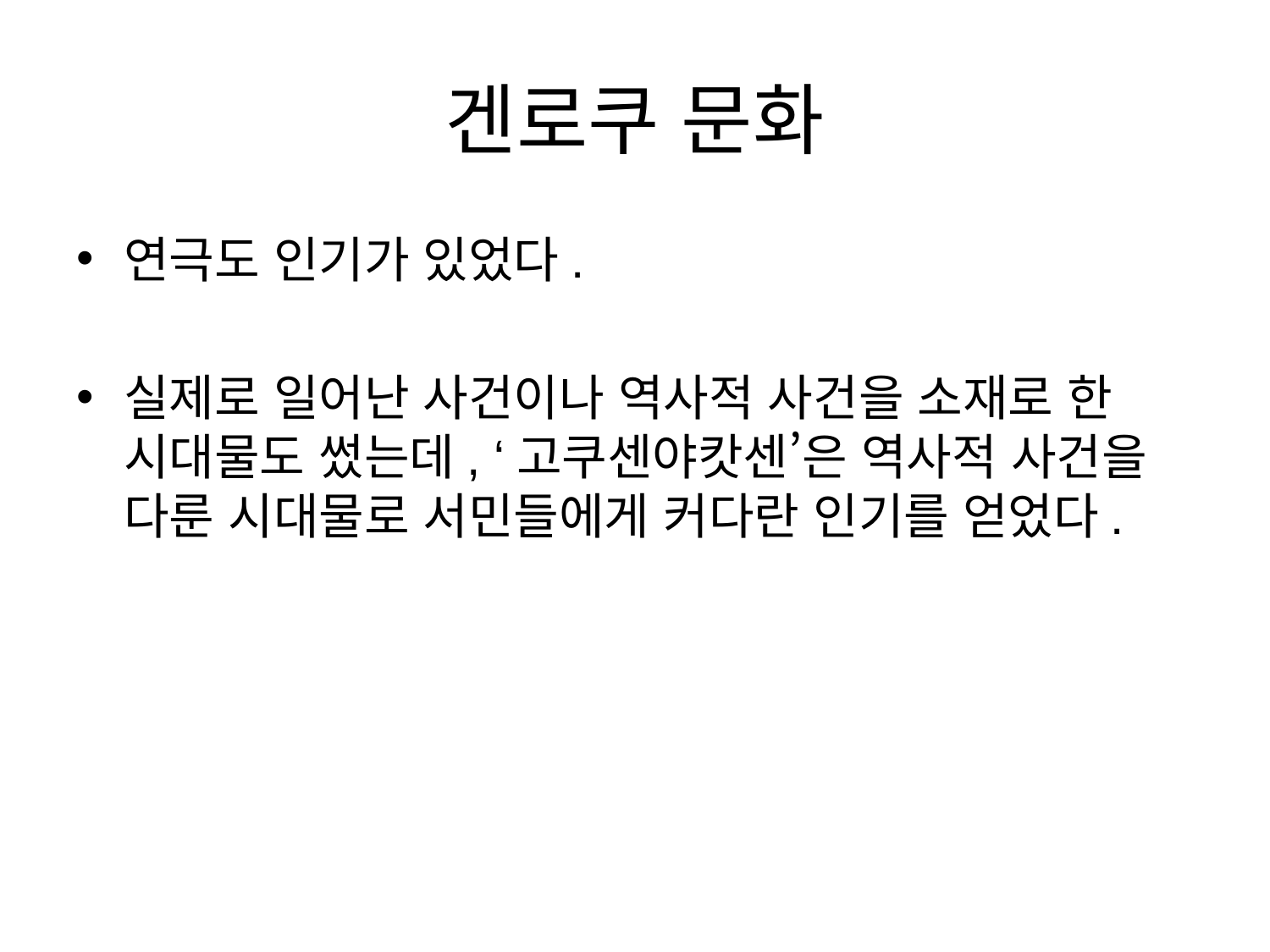

# 겐로쿠 문화
연극도 인기가 있었다.

실제로 일어난 사건이나 역사적 사건을 소재로 한 시대물도 썼는데, ‘고쿠센야캇센’은 역사적 사건을 다룬 시대물로 서민들에게 커다란 인기를 얻었다.